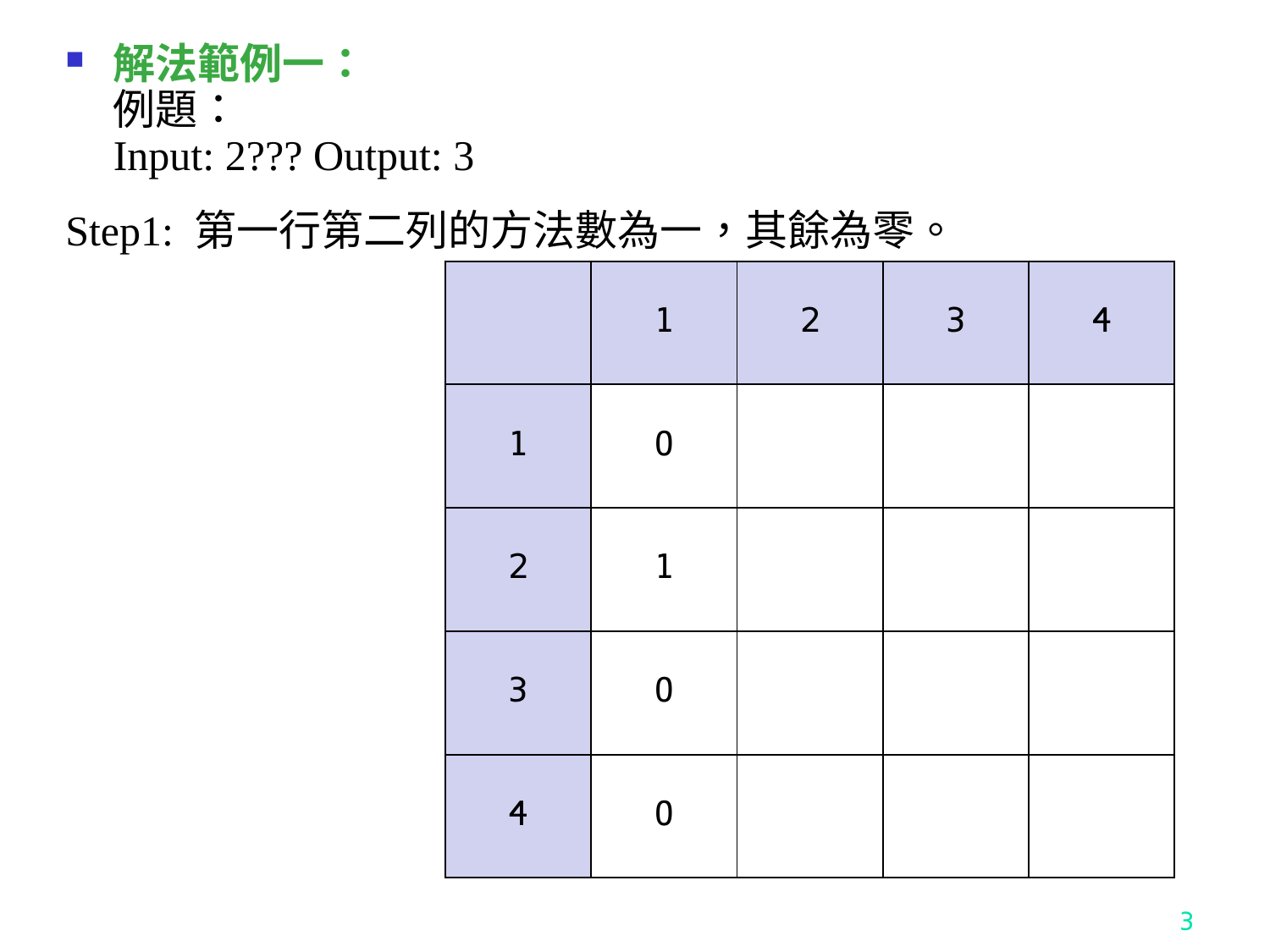

解法範例一：
例題：
Input: 2??? Output: 3
Step1: 第一行第二列的方法數為一，其餘為零。
|  | 1 | 2 | 3 | 4 |
| --- | --- | --- | --- | --- |
| 1 | 0 |  |  |  |
| 2 | 1 |  |  |  |
| 3 | 0 |  |  |  |
| 4 | 0 |  |  |  |
3